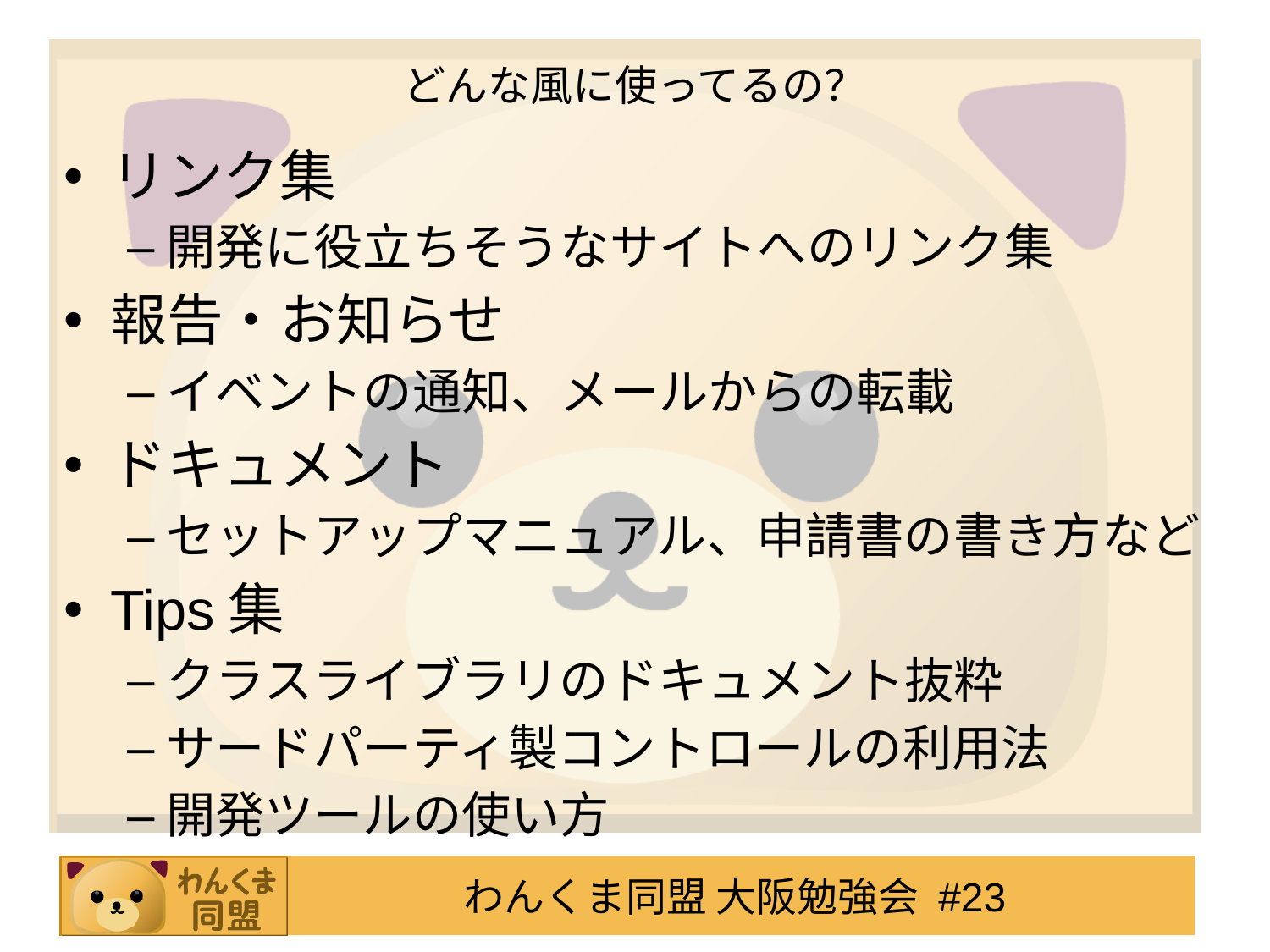

# どんな風に使ってるの？
リンク集
開発に役立ちそうなサイトへのリンク集
報告・お知らせ
イベントの通知、メールからの転載
ドキュメント
セットアップマニュアル、申請書の書き方など
Tips集
クラスライブラリのドキュメント抜粋
サードパーティ製コントロールの利用法
開発ツールの使い方